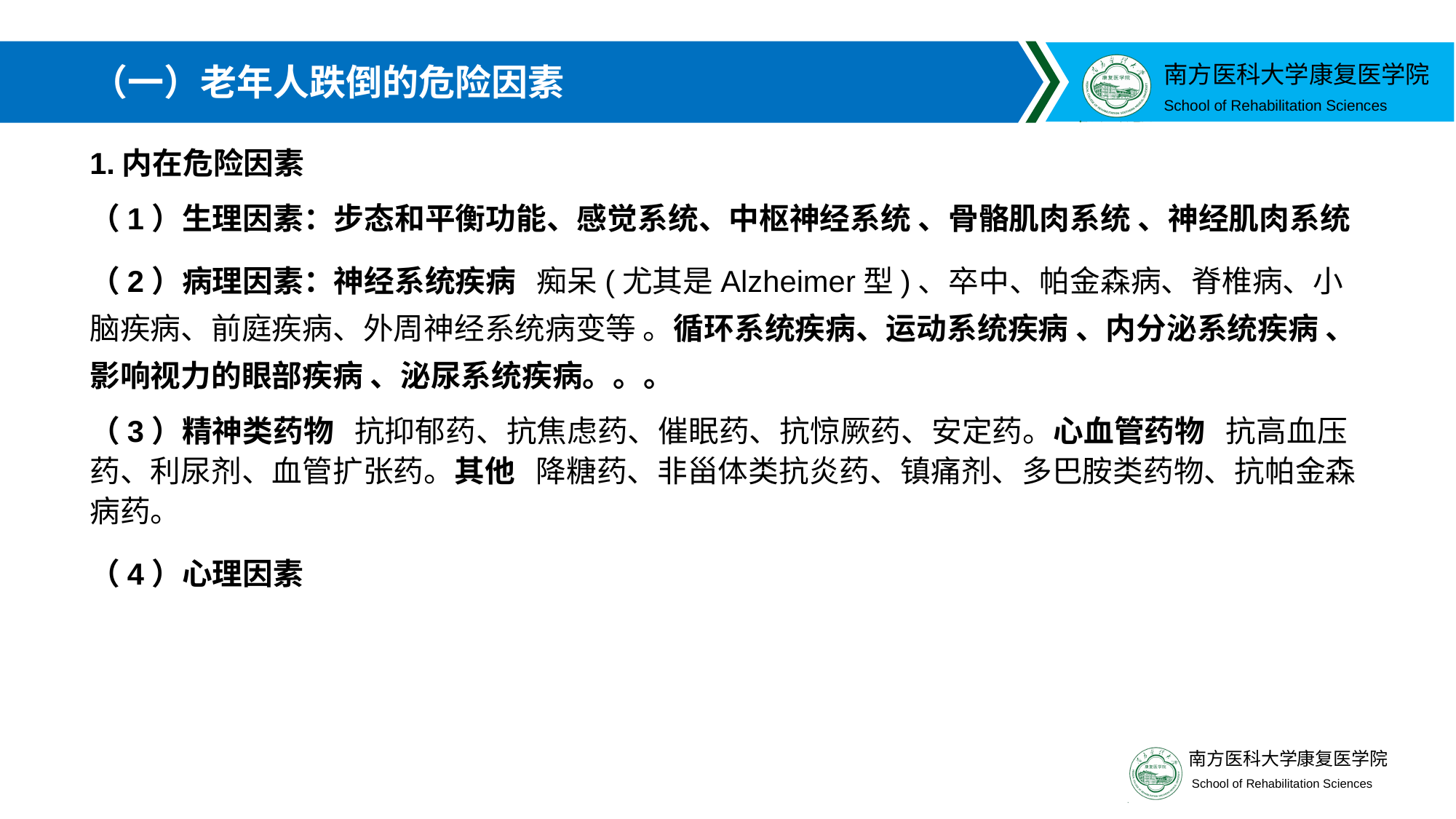

# （一）老年人跌倒的危险因素
1.内在危险因素
（1）生理因素：步态和平衡功能、感觉系统、中枢神经系统 、骨骼肌肉系统 、神经肌肉系统
（2）病理因素：神经系统疾病   痴呆(尤其是Alzheimer型)、卒中、帕金森病、脊椎病、小脑疾病、前庭疾病、外周神经系统病变等 。循环系统疾病、运动系统疾病 、内分泌系统疾病 、影响视力的眼部疾病 、泌尿系统疾病。。。
（3）精神类药物   抗抑郁药、抗焦虑药、催眠药、抗惊厥药、安定药。心血管药物   抗高血压药、利尿剂、血管扩张药。其他   降糖药、非甾体类抗炎药、镇痛剂、多巴胺类药物、抗帕金森病药。
（4）心理因素